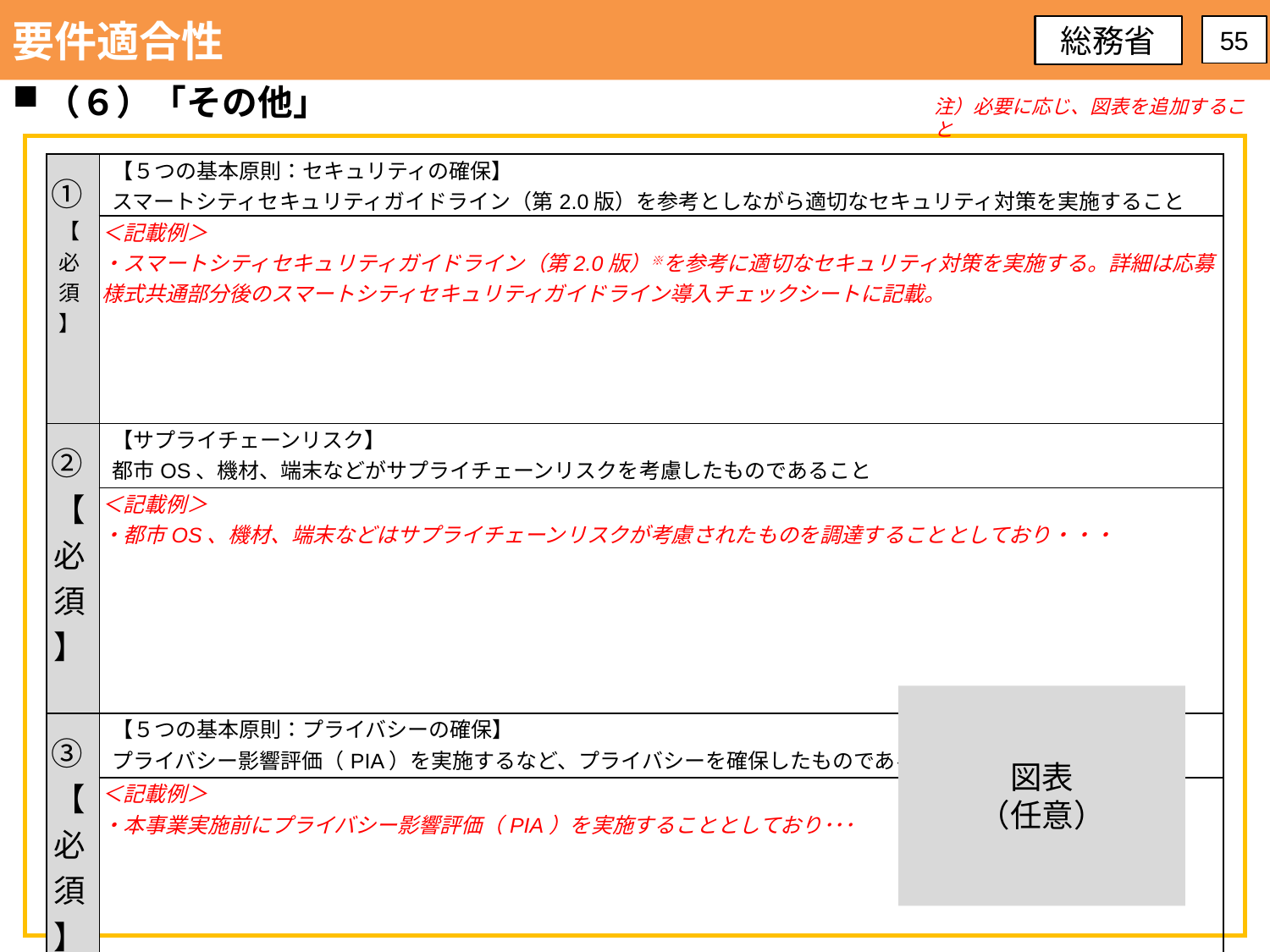

要件適合性
総務省
55
（６）「その他」
注）必要に応じ、図表を追加すること

| ①【必須】 | 【５つの基本原則：セキュリティの確保】 スマートシティセキュリティガイドライン（第2.0版）を参考としながら適切なセキュリティ対策を実施すること |
| --- | --- |
|  | ＜記載例＞ ・スマートシティセキュリティガイドライン（第2.0版）※を参考に適切なセキュリティ対策を実施する。詳細は応募様式共通部分後のスマートシティセキュリティガイドライン導入チェックシートに記載。 |
| ②【必須】 | 【サプライチェーンリスク】 都市OS、機材、端末などがサプライチェーンリスクを考慮したものであること |
|  | ＜記載例＞ ・都市OS、機材、端末などはサプライチェーンリスクが考慮されたものを調達することとしており・・・ |
| ③【必須】 | 【５つの基本原則：プライバシーの確保】 プライバシー影響評価（PIA）を実施するなど、プライバシーを確保したものであること |
|  | ＜記載例＞ ・本事業実施前にプライバシー影響評価（PIA）を実施することとしており･･･ |
図表
（任意）